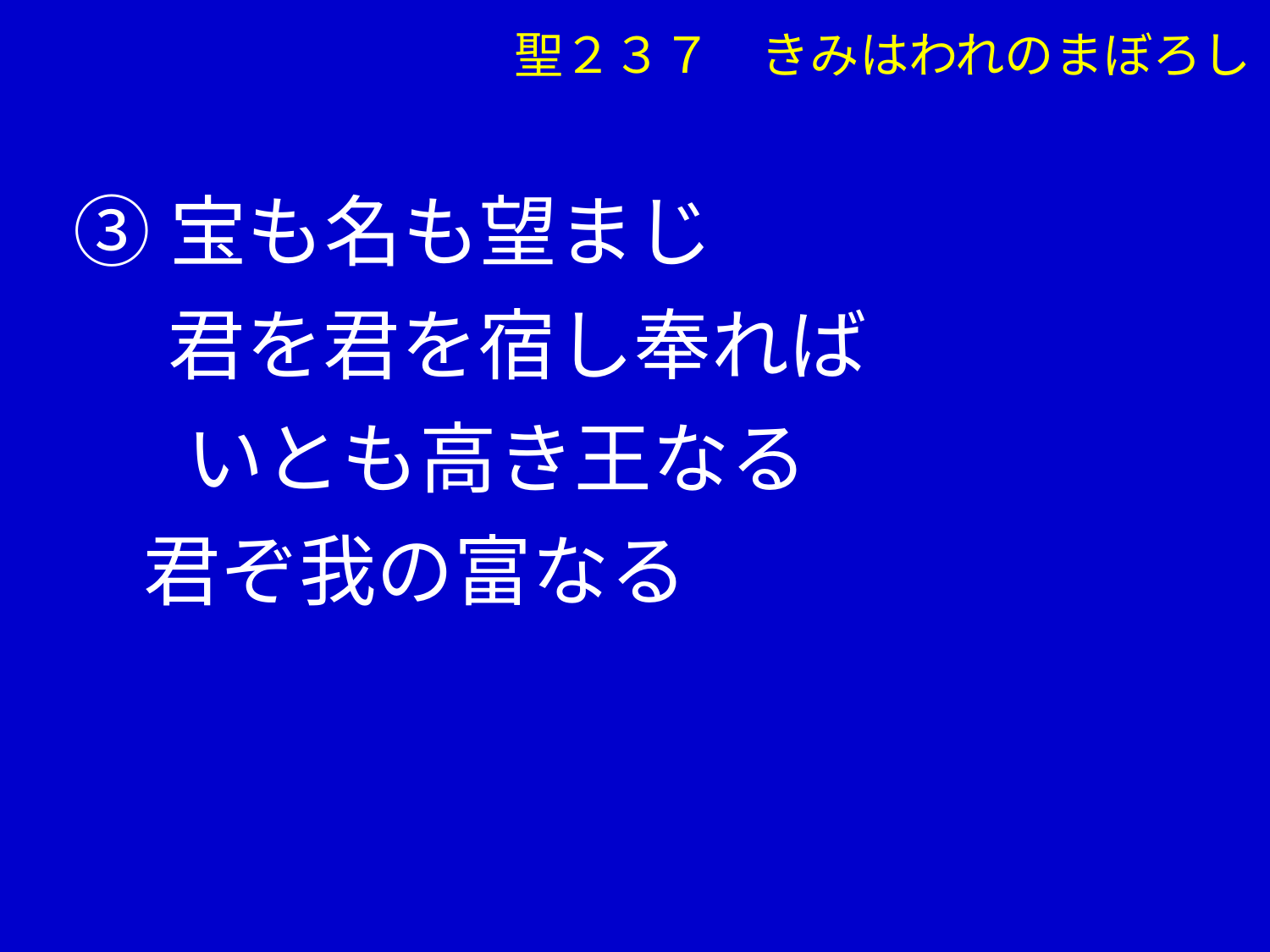

聖２３７　きみはわれのまぼろし
③宝も名も望まじ
　 君を君を宿し奉れば
 　いとも高き王なる
   君ぞ我の富なる